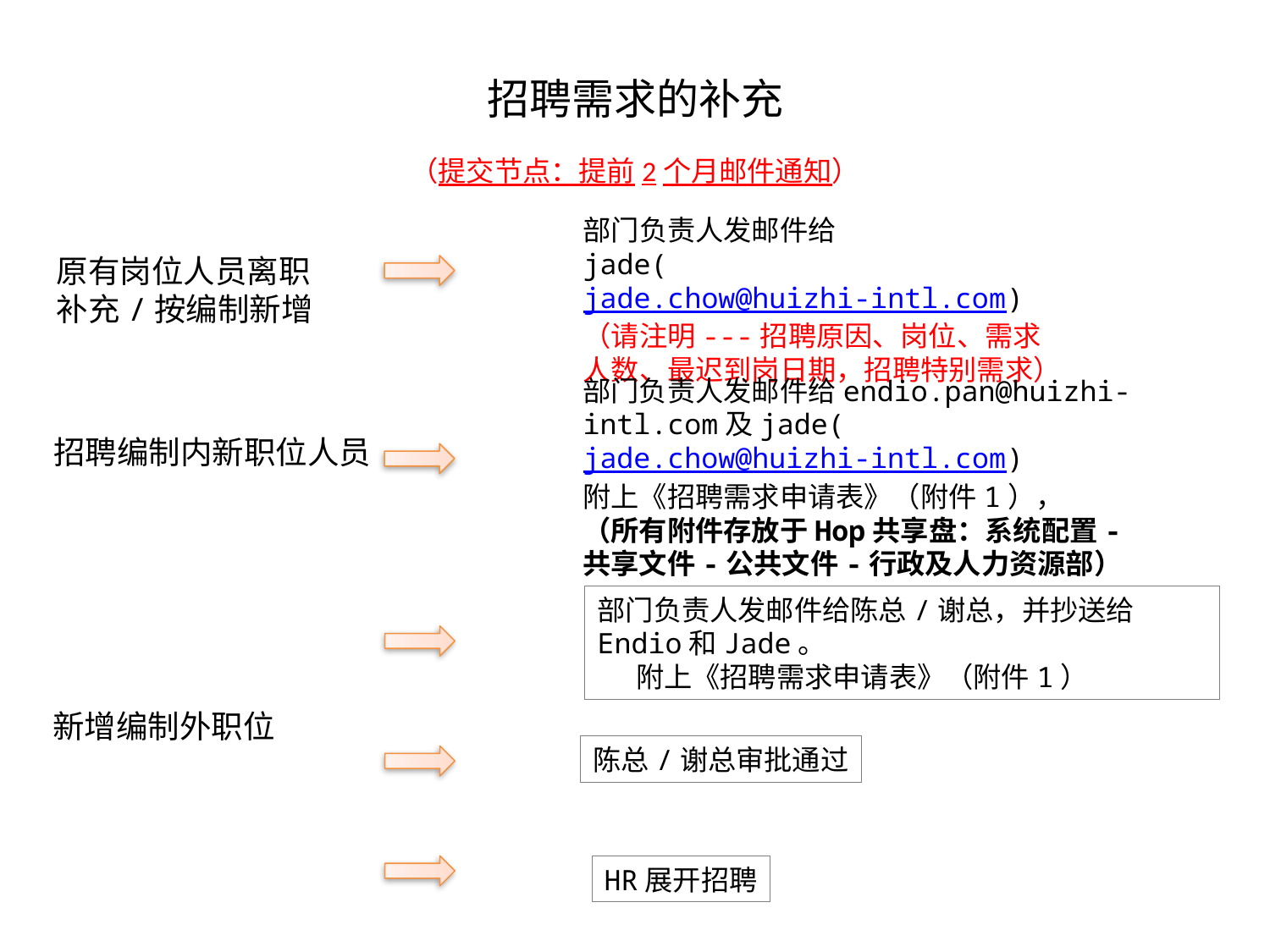

招聘需求的补充
（提交节点：提前2个月邮件通知）
部门负责人发邮件给                      jade(jade.chow@huizhi-intl.com)
（请注明---招聘原因、岗位、需求人数、最迟到岗日期，招聘特别需求）

原有岗位人员离职补充/按编制新增
部门负责人发邮件给endio.pan@huizhi-intl.com及jade(jade.chow@huizhi-intl.com)
附上《招聘需求申请表》（附件1），
（所有附件存放于Hop共享盘：系统配置-
共享文件-公共文件-行政及人力资源部）

招聘编制内新职位人员
部门负责人发邮件给陈总/谢总，并抄送给Endio和Jade。
     附上《招聘需求申请表》（附件1）

 新增编制外职位

陈总/谢总审批通过

HR展开招聘